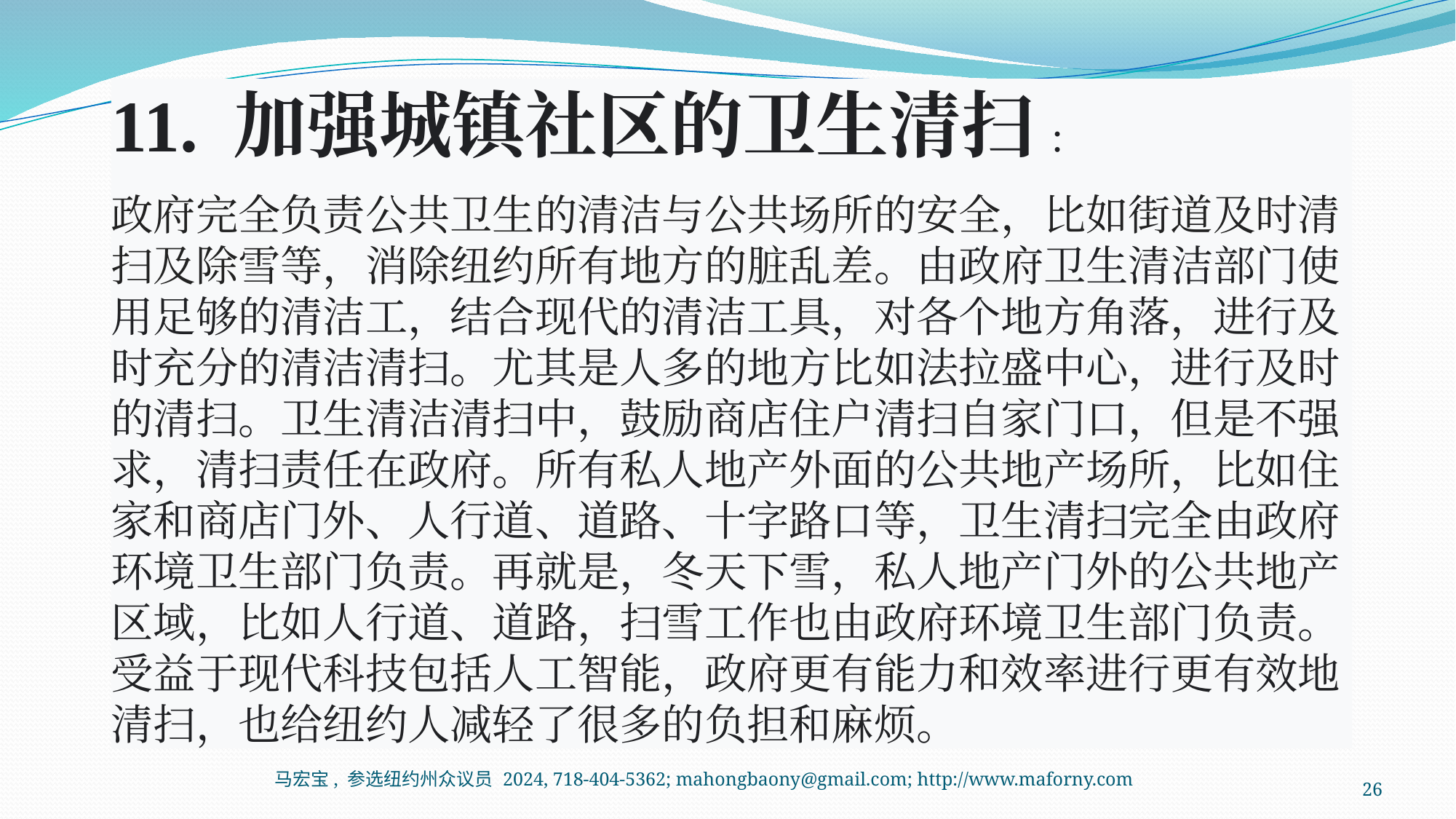

11. 加强城镇社区的卫生清扫:

政府完全负责公共卫生的清洁与公共场所的安全，比如街道及时清扫及除雪等，消除纽约所有地方的脏乱差。由政府卫生清洁部门使用足够的清洁工，结合现代的清洁工具，对各个地方角落，进行及时充分的清洁清扫。尤其是人多的地方比如法拉盛中心，进行及时的清扫。卫生清洁清扫中，鼓励商店住户清扫自家门口，但是不强求，清扫责任在政府。所有私人地产外面的公共地产场所，比如住家和商店门外、人行道、道路、十字路口等，卫生清扫完全由政府环境卫生部门负责。再就是，冬天下雪，私人地产门外的公共地产区域，比如人行道、道路，扫雪工作也由政府环境卫生部门负责。受益于现代科技包括人工智能，政府更有能力和效率进行更有效地清扫，也给纽约人减轻了很多的负担和麻烦。
26
马宏宝, 参选纽约州众议员 2024, 718-404-5362; mahongbaony@gmail.com; http://www.maforny.com